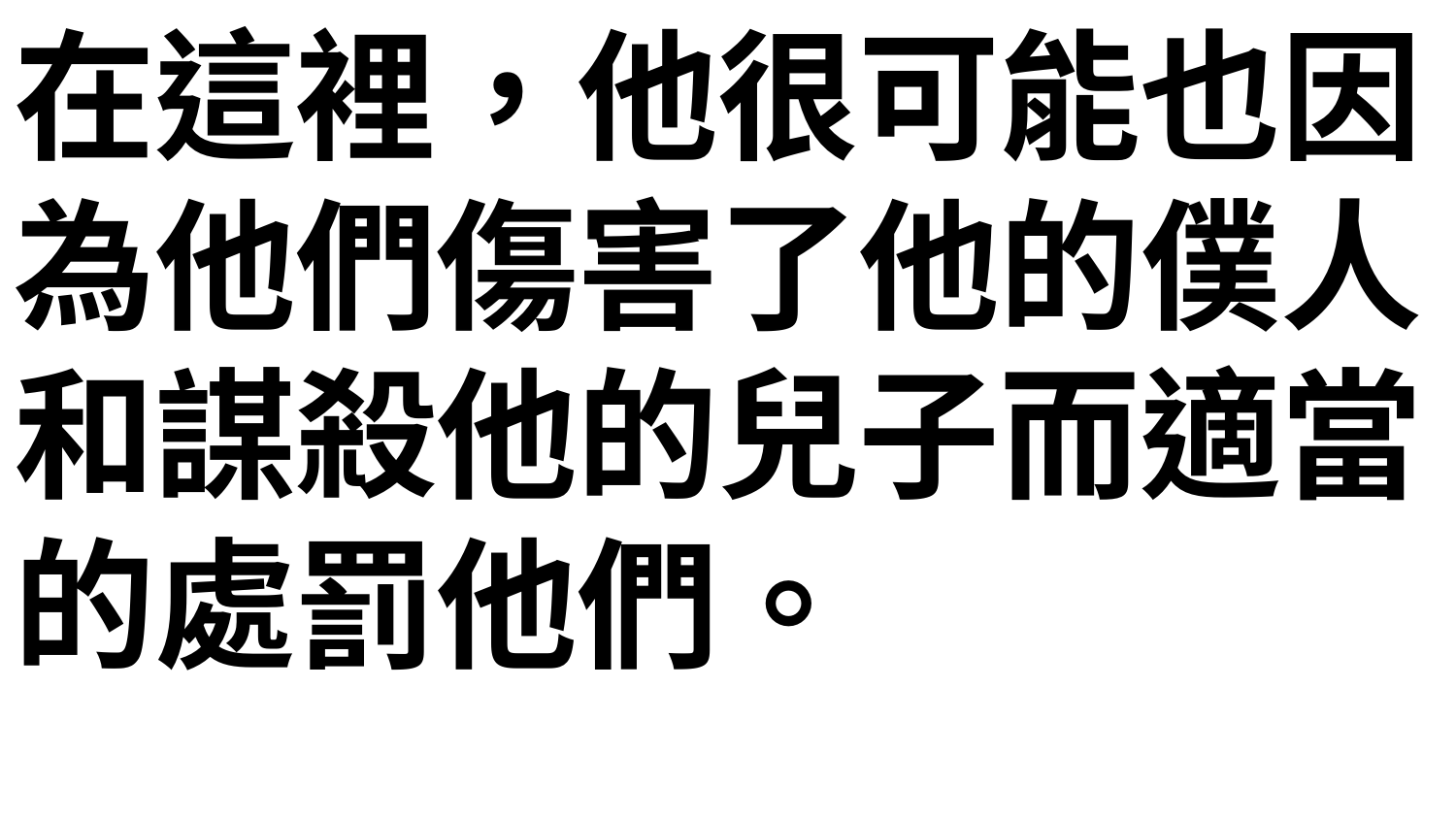

在這裡，他很可能也因為他們傷害了他的僕人和謀殺他的兒子而適當的處罰他們。